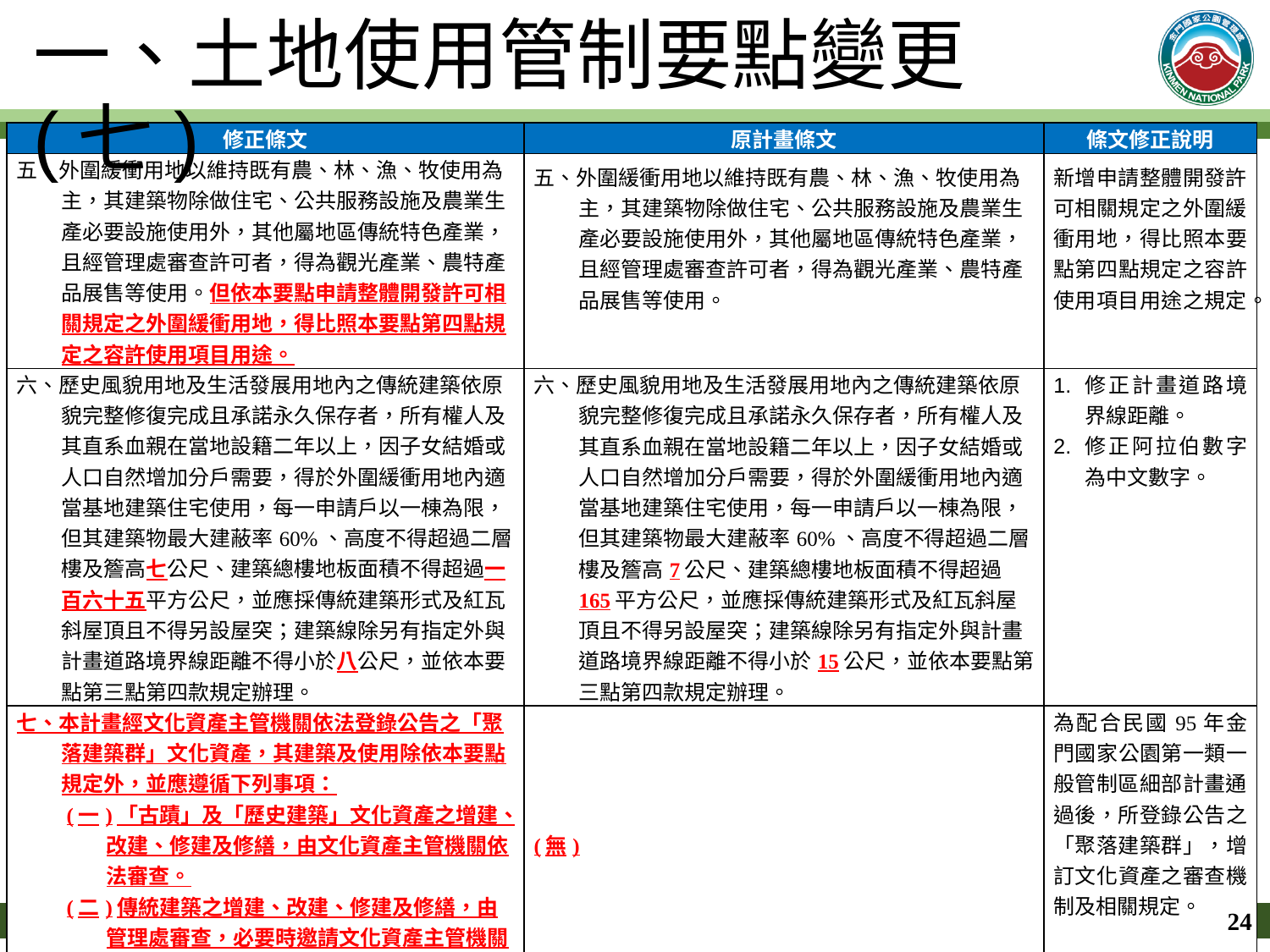

一、土地使用管制要點變更(七)
| 修正條文 | 原計畫條文 | 條文修正說明 |
| --- | --- | --- |
| 五、外圍緩衝用地以維持既有農、林、漁、牧使用為主，其建築物除做住宅、公共服務設施及農業生產必要設施使用外，其他屬地區傳統特色產業，且經管理處審查許可者，得為觀光產業、農特產品展售等使用。但依本要點申請整體開發許可相關規定之外圍緩衝用地，得比照本要點第四點規定之容許使用項目用途。 | 五、外圍緩衝用地以維持既有農、林、漁、牧使用為主，其建築物除做住宅、公共服務設施及農業生產必要設施使用外，其他屬地區傳統特色產業，且經管理處審查許可者，得為觀光產業、農特產品展售等使用。 | 新增申請整體開發許可相關規定之外圍緩衝用地，得比照本要點第四點規定之容許使用項目用途之規定。 |
| 六、歷史風貌用地及生活發展用地內之傳統建築依原貌完整修復完成且承諾永久保存者，所有權人及其直系血親在當地設籍二年以上，因子女結婚或人口自然增加分戶需要，得於外圍緩衝用地內適當基地建築住宅使用，每一申請戶以一棟為限，但其建築物最大建蔽率60%、高度不得超過二層樓及簷高七公尺、建築總樓地板面積不得超過一百六十五平方公尺，並應採傳統建築形式及紅瓦斜屋頂且不得另設屋突；建築線除另有指定外與計畫道路境界線距離不得小於八公尺，並依本要點第三點第四款規定辦理。 | 六、歷史風貌用地及生活發展用地內之傳統建築依原貌完整修復完成且承諾永久保存者，所有權人及其直系血親在當地設籍二年以上，因子女結婚或人口自然增加分戶需要，得於外圍緩衝用地內適當基地建築住宅使用，每一申請戶以一棟為限，但其建築物最大建蔽率60%、高度不得超過二層樓及簷高7公尺、建築總樓地板面積不得超過165平方公尺，並應採傳統建築形式及紅瓦斜屋頂且不得另設屋突；建築線除另有指定外與計畫道路境界線距離不得小於15公尺，並依本要點第三點第四款規定辦理。 | 修正計畫道路境界線距離。 修正阿拉伯數字為中文數字。 |
| 七、本計畫經文化資產主管機關依法登錄公告之「聚落建築群」文化資產，其建築及使用除依本要點規定外，並應遵循下列事項： (一)「古蹟」及「歷史建築」文化資產之增建、改建、修建及修繕，由文化資產主管機關依法審查。 (二)傳統建築之增建、改建、修建及修繕，由管理處審查，必要時邀請文化資產主管機關聯席審查。 | (無) | 為配合民國95年金門國家公園第一類一般管制區細部計畫通過後，所登錄公告之「聚落建築群」，增訂文化資產之審查機制及相關規定。 |
| 八、前述「金門國家公園傳統聚落建築審議諮詢委員會」及「金門國家公園第一類一般管制區外圍緩衝用地整體開發許可審議規範」之組成及審議規範由管理處另定之。 | 七、前述「金門國家公園傳統聚落建築審議諮詢委員會」之組成及審議規範由管理處另定之。 | 修正條文項次。 增定相關法令。 |
24